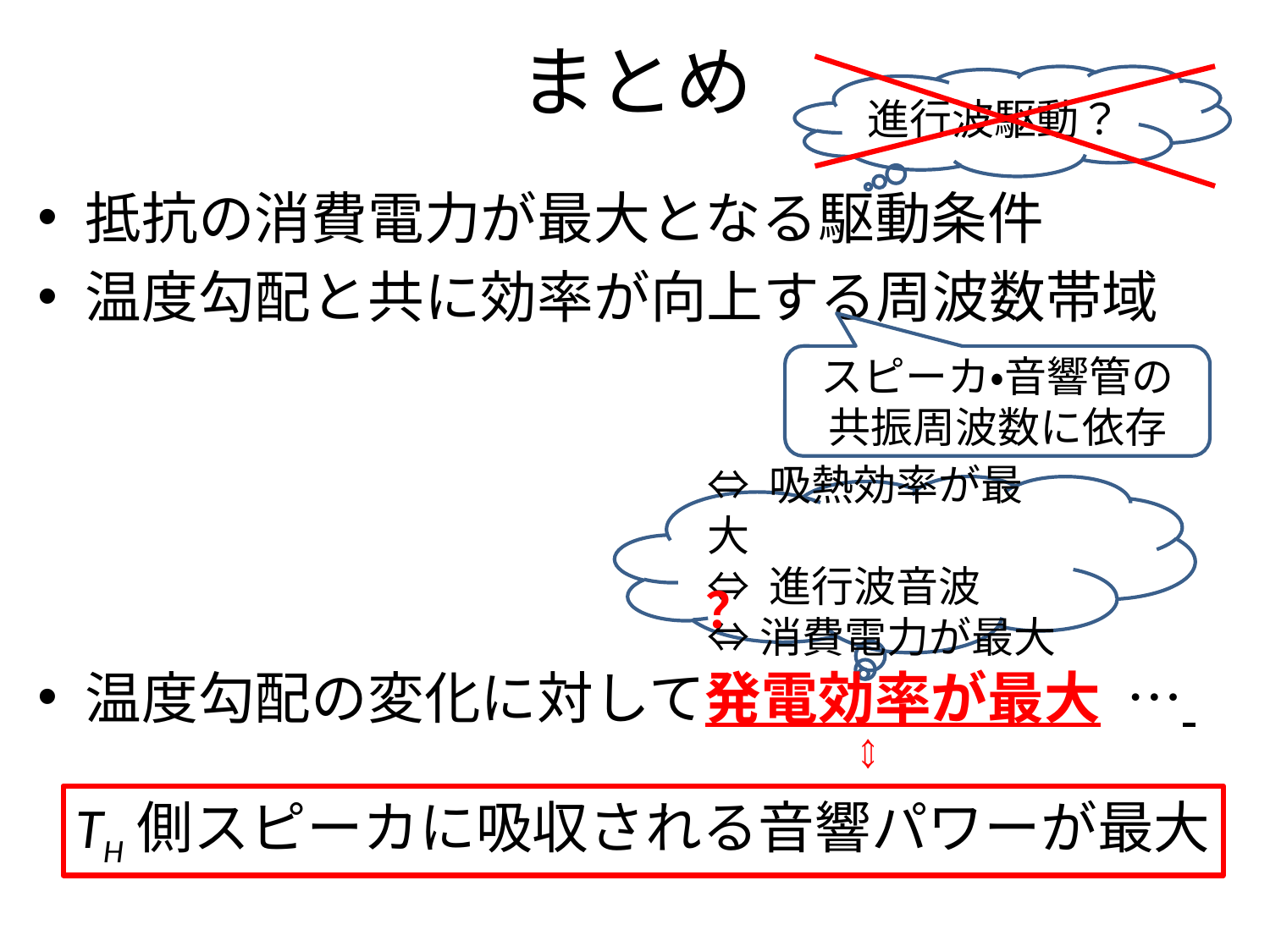

# まとめ
進行波駆動？
抵抗の消費電力が最大となる駆動条件
温度勾配と共に効率が向上する周波数帯域
スピーカ・音響管の
共振周波数に依存
⇔ 吸熱効率が最大
⇔ 進行波音波
⇔消費電力が最大
？
温度勾配の変化に対して発電効率が最大  …
⇔
TH側スピーカに吸収される音響パワーが最大